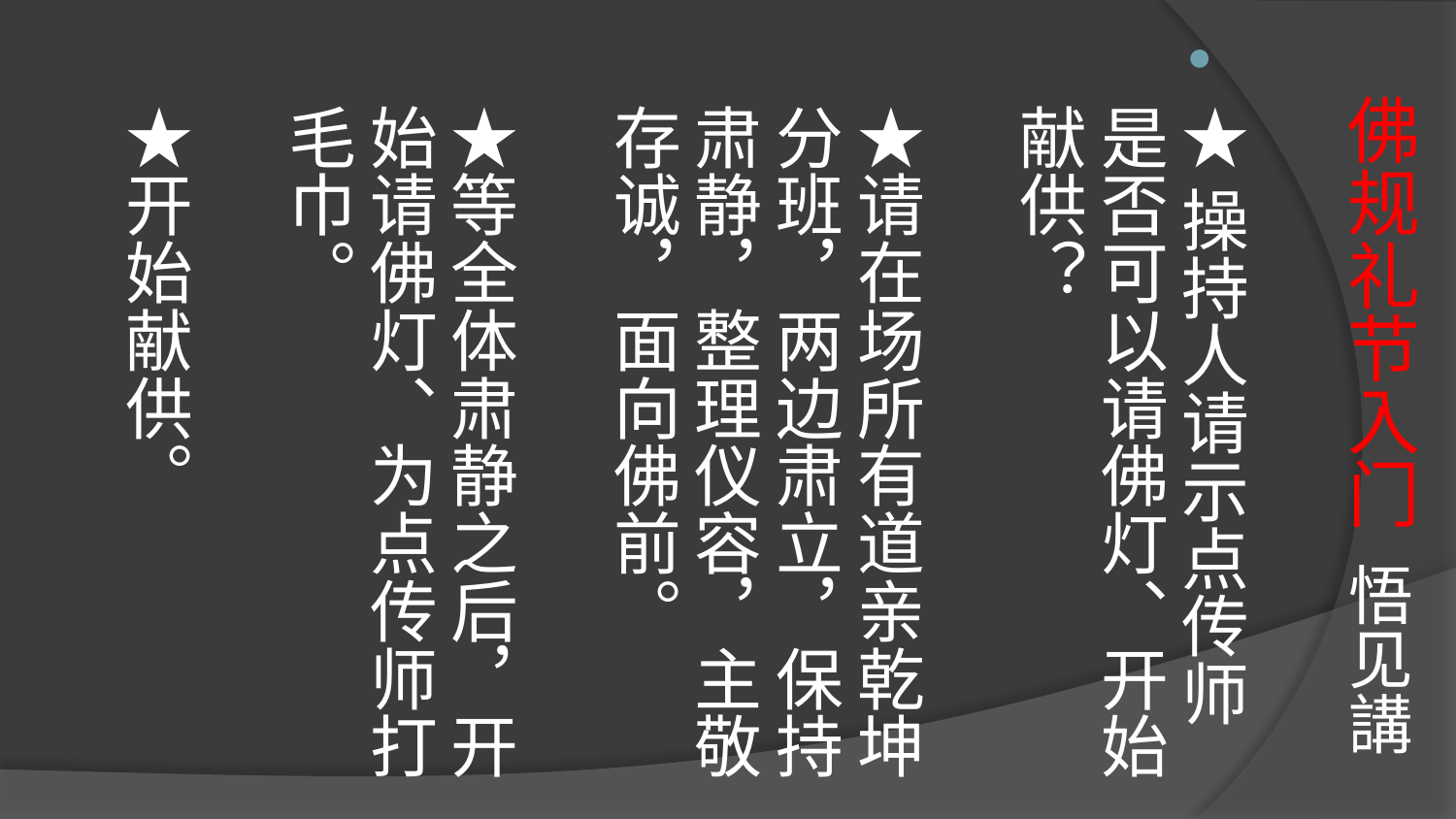

# 佛规礼节入门  悟见講
★操持人请示点传师是否可以请佛灯、开始献供？
★请在场所有道亲乾坤分班，两边肃立，保持肃静，整理仪容，主敬存诚，面向佛前。
★等全体肃静之后，开始请佛灯、为点传师打毛巾。
★开始献供。